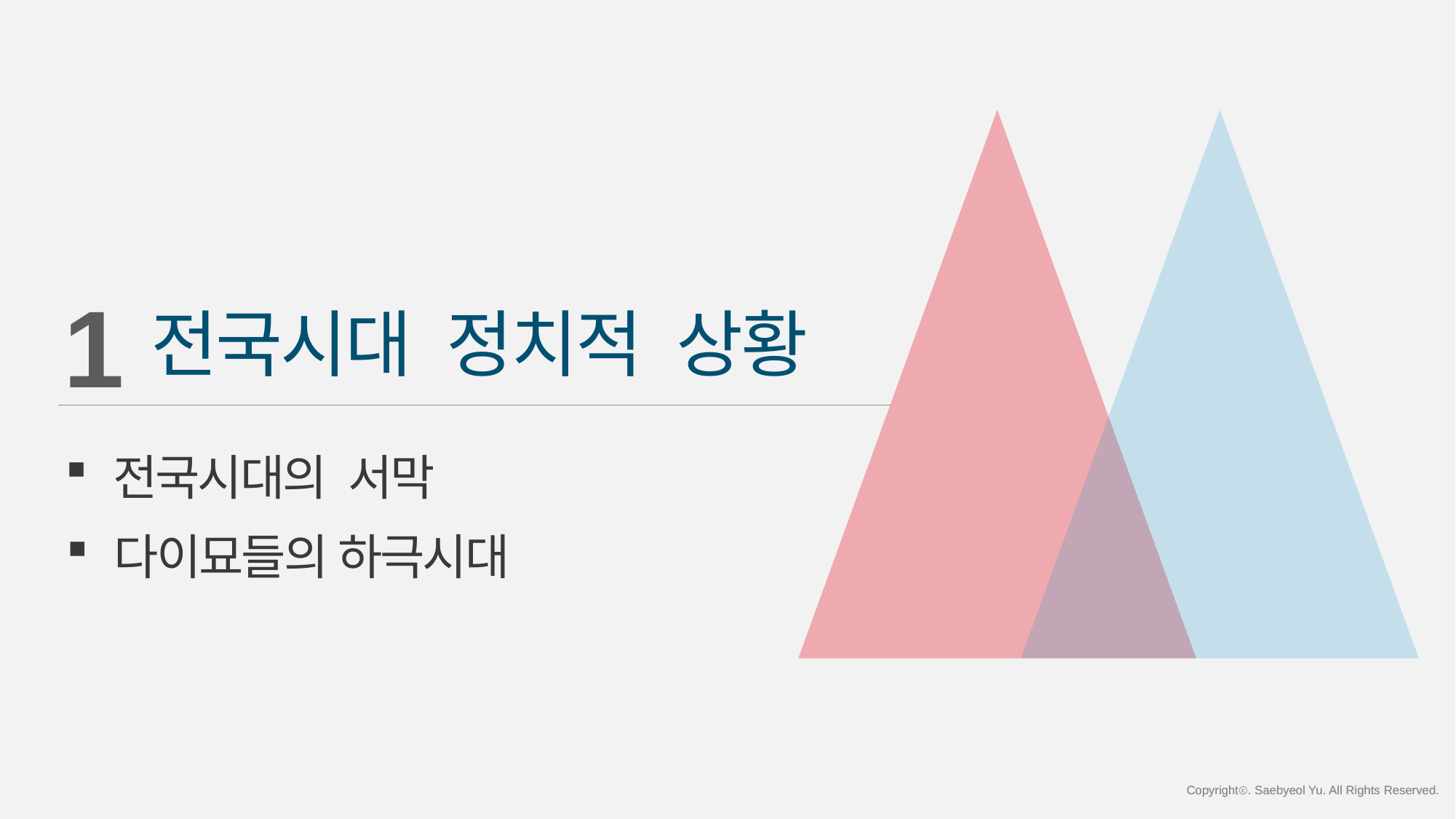

1
전국시대  정치적  상황
 전국시대의  서막
 다이묘들의 하극시대
Copyrightⓒ. Saebyeol Yu. All Rights Reserved.